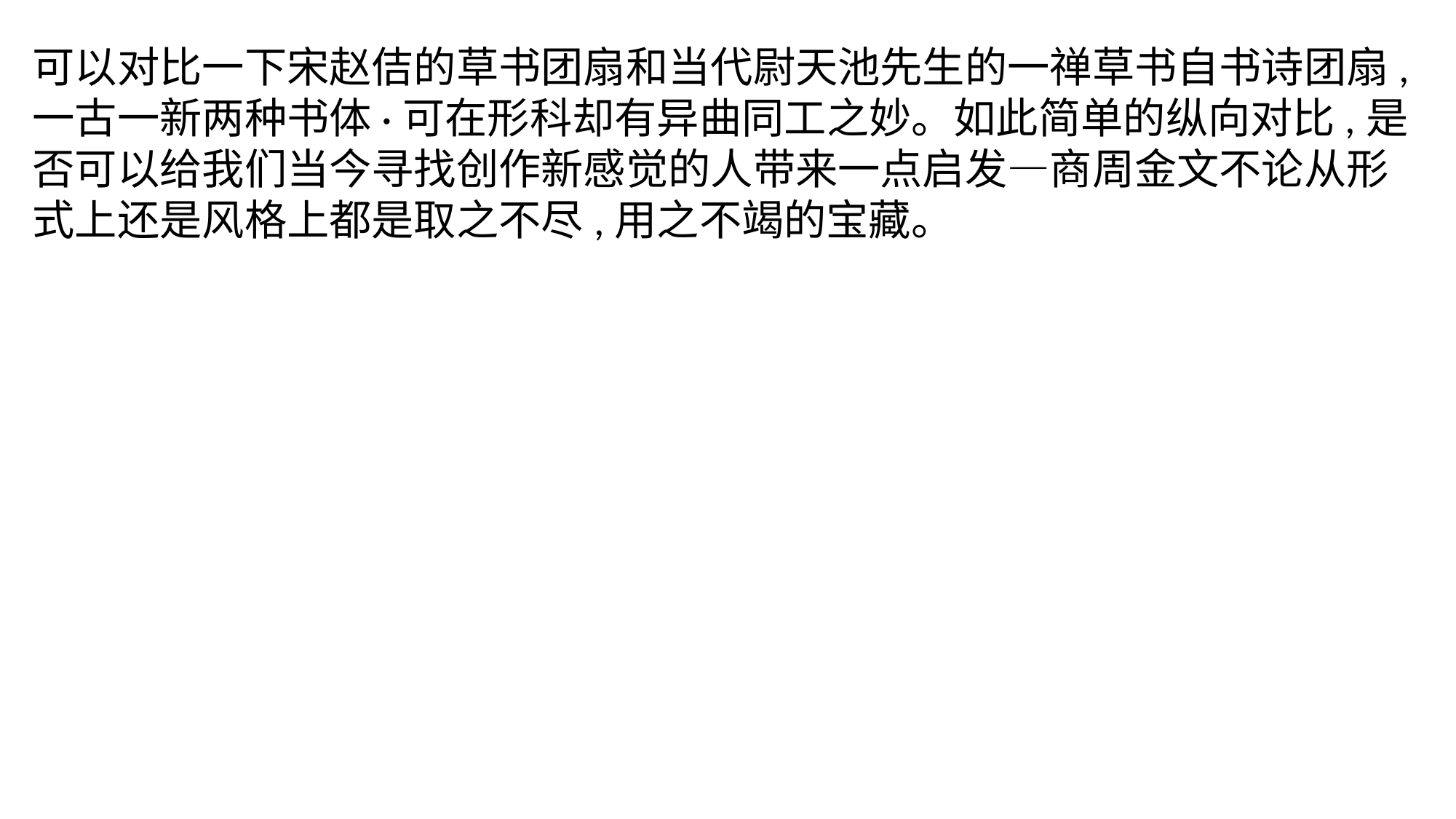

可以对比一下宋赵佶的草书团扇和当代尉天池先生的一禅草书自书诗团扇,一古一新两种书体·可在形科却有异曲同工之妙。如此简单的纵向对比,是否可以给我们当今寻找创作新感觉的人带来一点启发—商周金文不论从形式上还是风格上都是取之不尽,用之不竭的宝藏。